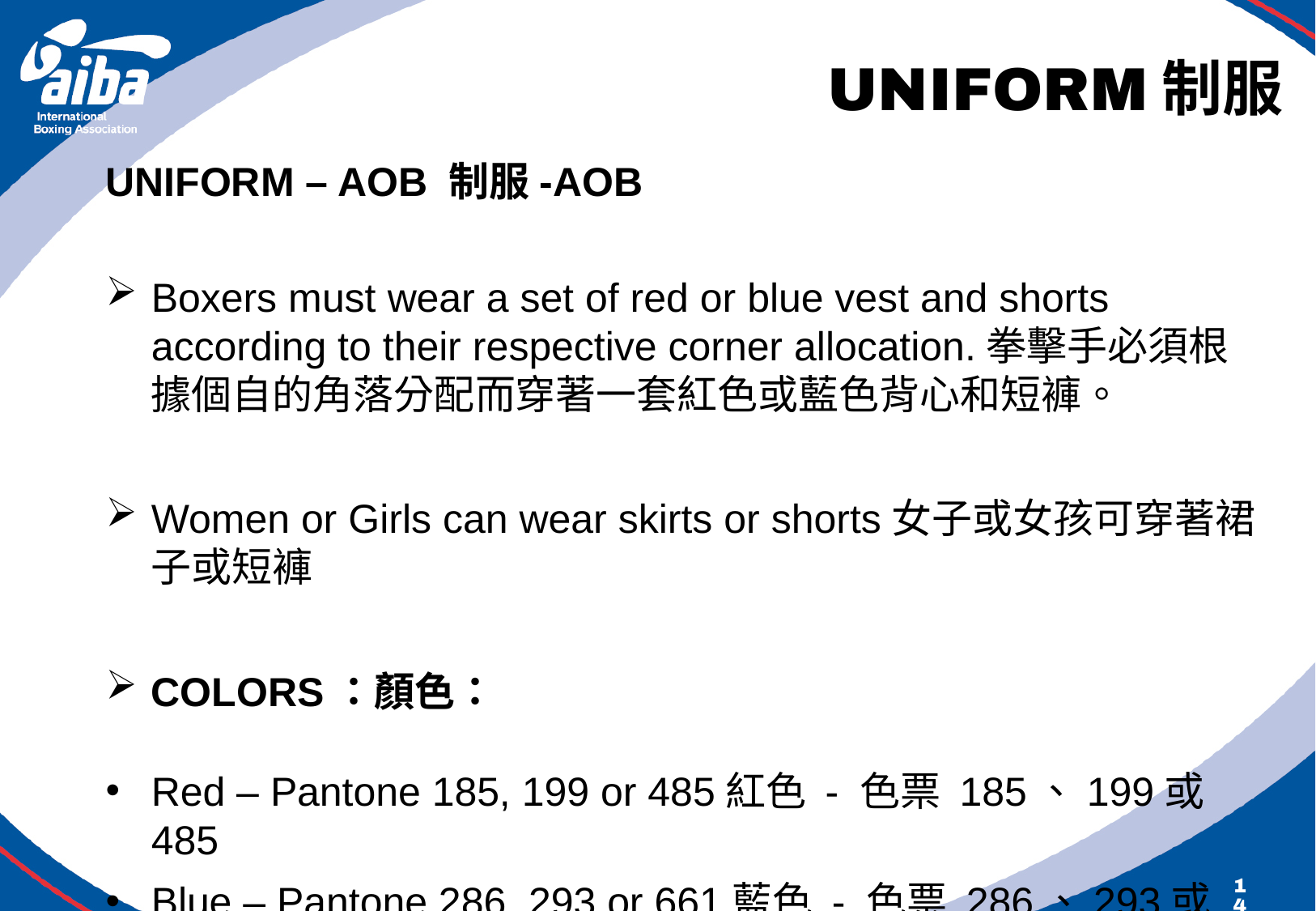

# UNIFORM制服
UNIFORM – AOB 制服-AOB

Boxers must wear a set of red or blue vest and shorts according to their respective corner allocation.拳擊手必須根據個自的角落分配而穿著一套紅色或藍色背心和短褲。

Women or Girls can wear skirts or shorts女子或女孩可穿著裙子或短褲

COLORS：顏色：

Red – Pantone 185, 199 or 485紅色 - 色票 185、199或485
Blue – Pantone 286, 293 or 661藍色 - 色票 286、293或661

145